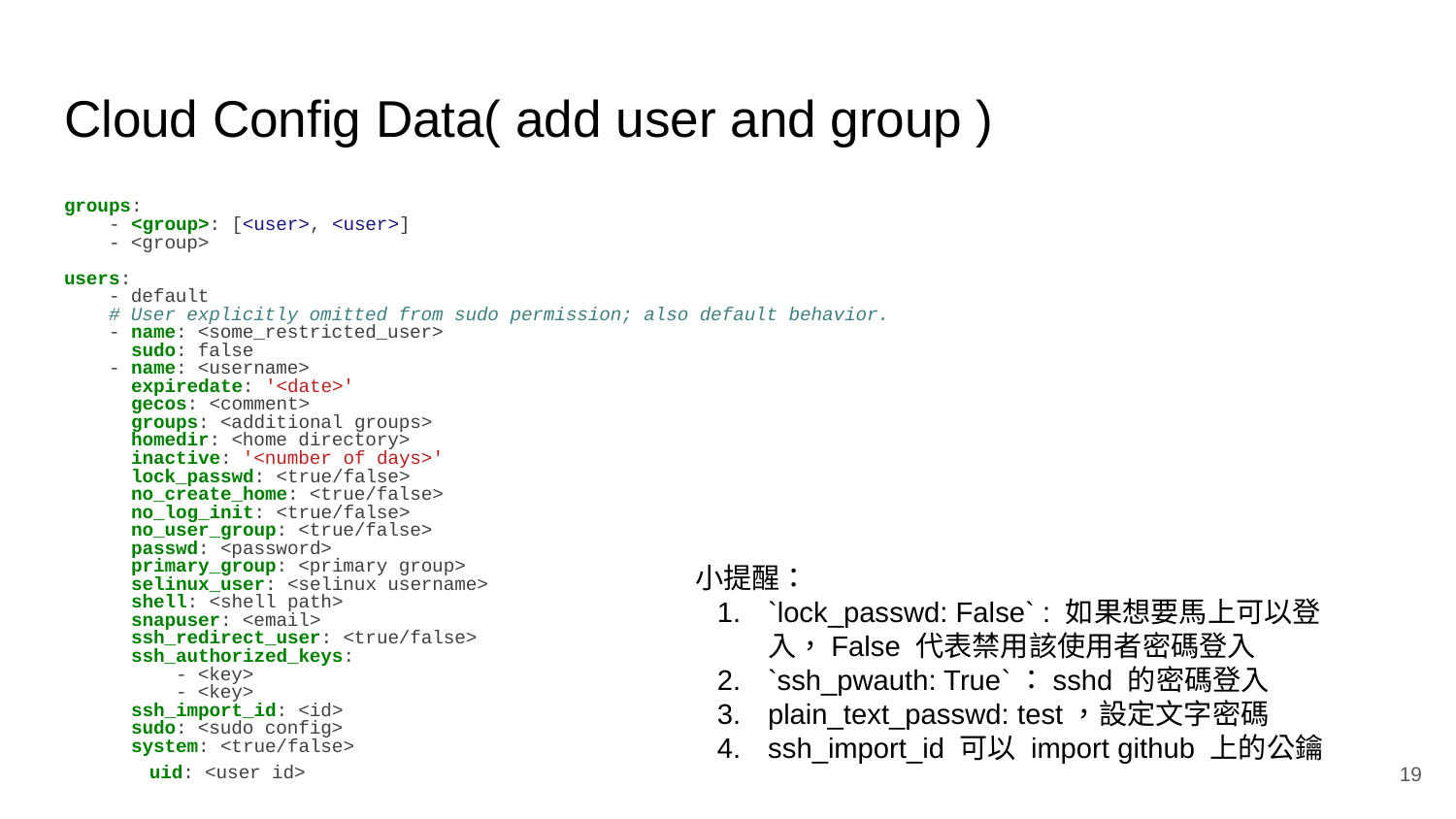

# Cloud Config Data( add user and group )

groups:
    - <group>: [<user>, <user>]
    - <group>

users:
    - default
    # User explicitly omitted from sudo permission; also default behavior.
    - name: <some_restricted_user>
      sudo: false
    - name: <username>
      expiredate: '<date>'
      gecos: <comment>
      groups: <additional groups>
      homedir: <home directory>
      inactive: '<number of days>'
      lock_passwd: <true/false>
      no_create_home: <true/false>
      no_log_init: <true/false>
      no_user_group: <true/false>
      passwd: <password>
      primary_group: <primary group>
      selinux_user: <selinux username>
      shell: <shell path>
      snapuser: <email>
      ssh_redirect_user: <true/false>
      ssh_authorized_keys:
          - <key>
          - <key>
      ssh_import_id: <id>
      sudo: <sudo config>
      system: <true/false>
      uid: <user id>
小提醒：
`lock_passwd: False` : 如果想要馬上可以登入，False 代表禁用該使用者密碼登入
`ssh_pwauth: True`：sshd 的密碼登入
plain_text_passwd: test，設定文字密碼
ssh_import_id 可以 import github 上的公鑰
19